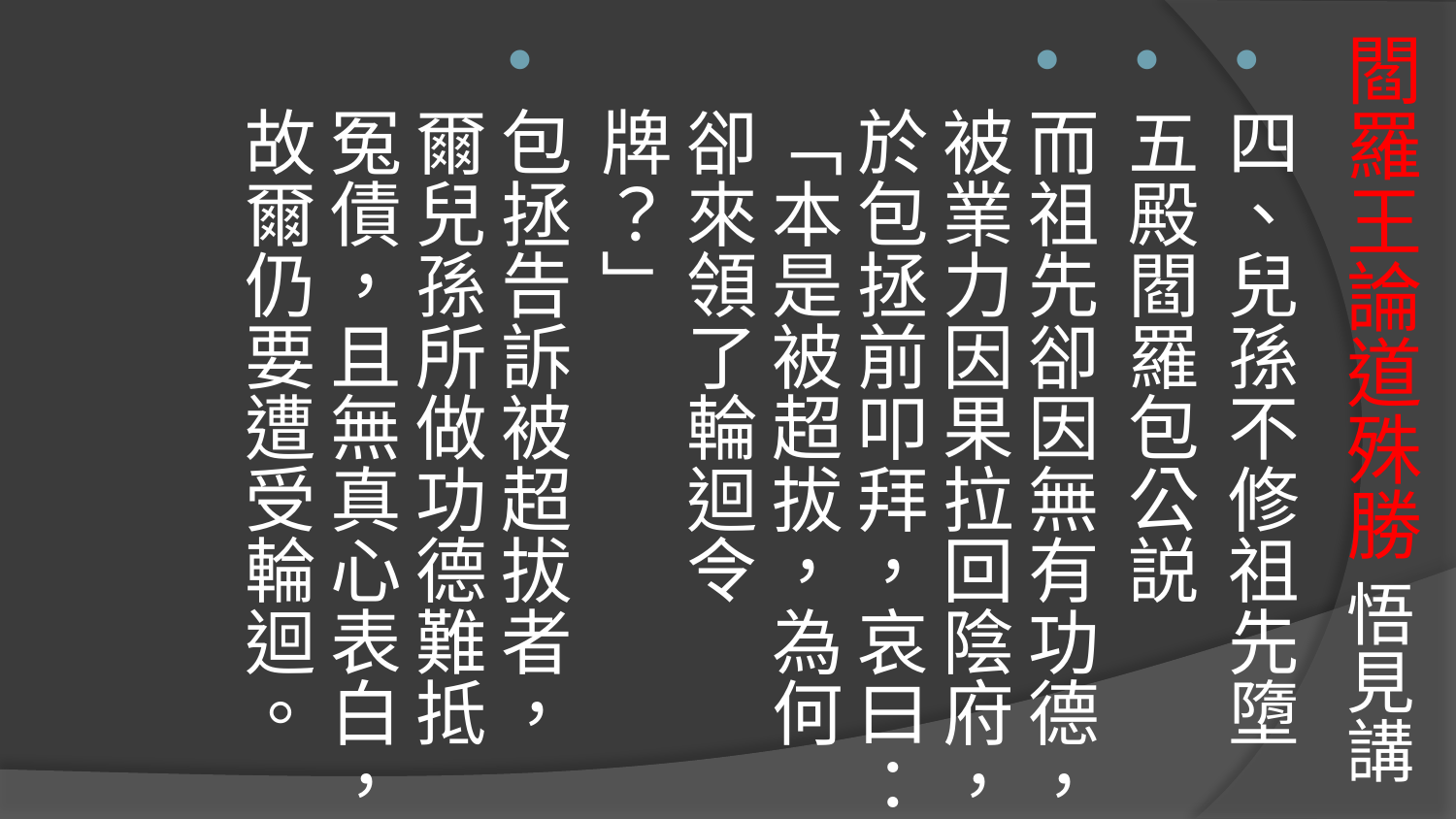

# 閻羅王論道殊勝 悟見講
四、兒孫不修祖先墮
五殿閻羅包公説
而祖先卻因無有功德，被業力因果拉回陰府，於包拯前叩拜，哀曰：「本是被超拔，為何卻來領了輪迴令牌？」
包拯告訴被超拔者，爾兒孫所做功德難抵冤債，且無真心表白，故爾仍要遭受輪迴。